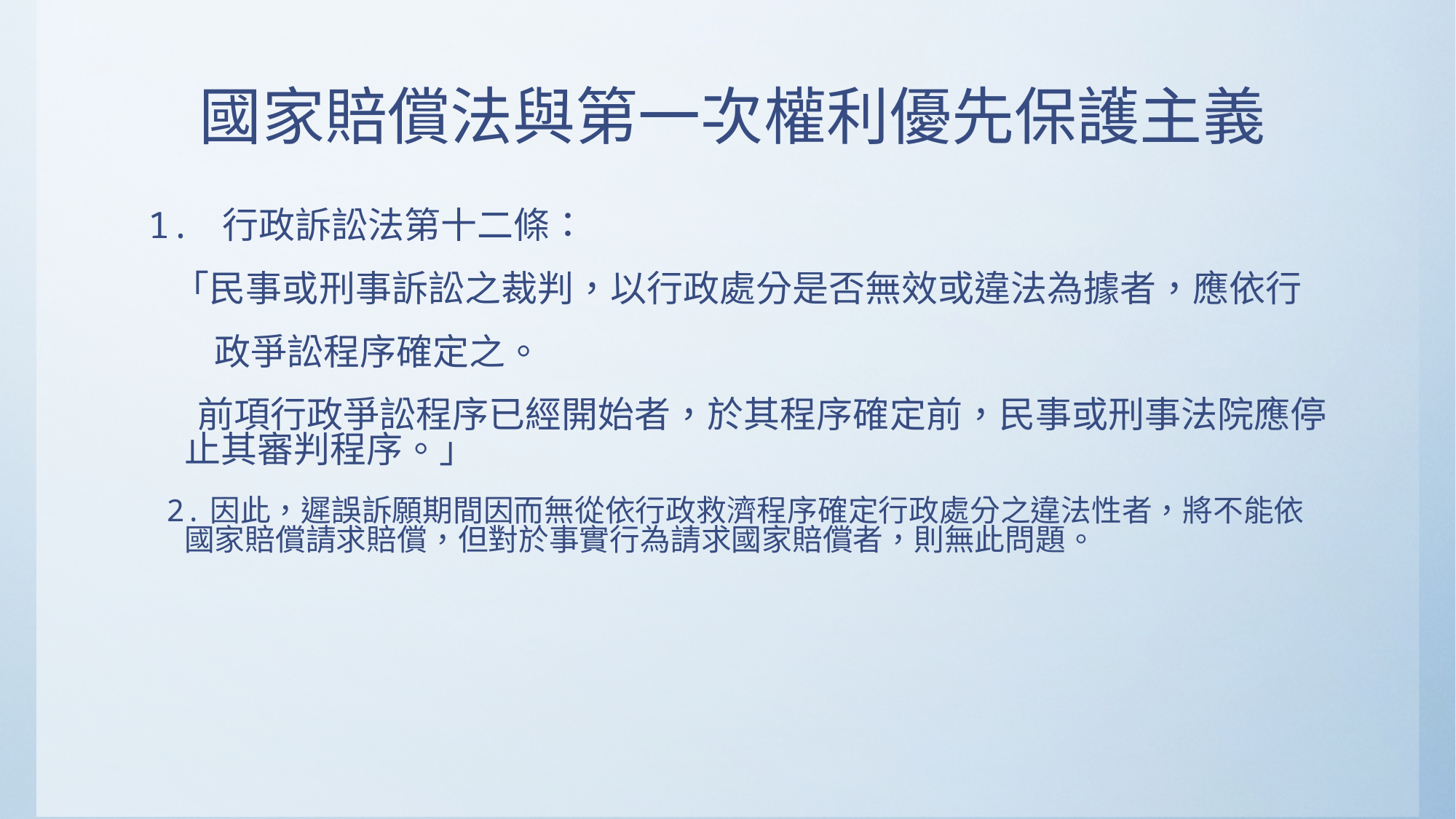

# 國家賠償法與第一次權利優先保護主義
1. 行政訴訟法第十二條：
  「民事或刑事訴訟之裁判，以行政處分是否無效或違法為據者，應依行
       政爭訟程序確定之。
     前項行政爭訟程序已經開始者，於其程序確定前，民事或刑事法院應停止其審判程序。」
 2.因此，遲誤訴願期間因而無從依行政救濟程序確定行政處分之違法性者，將不能依國家賠償請求賠償，但對於事實行為請求國家賠償者，則無此問題。